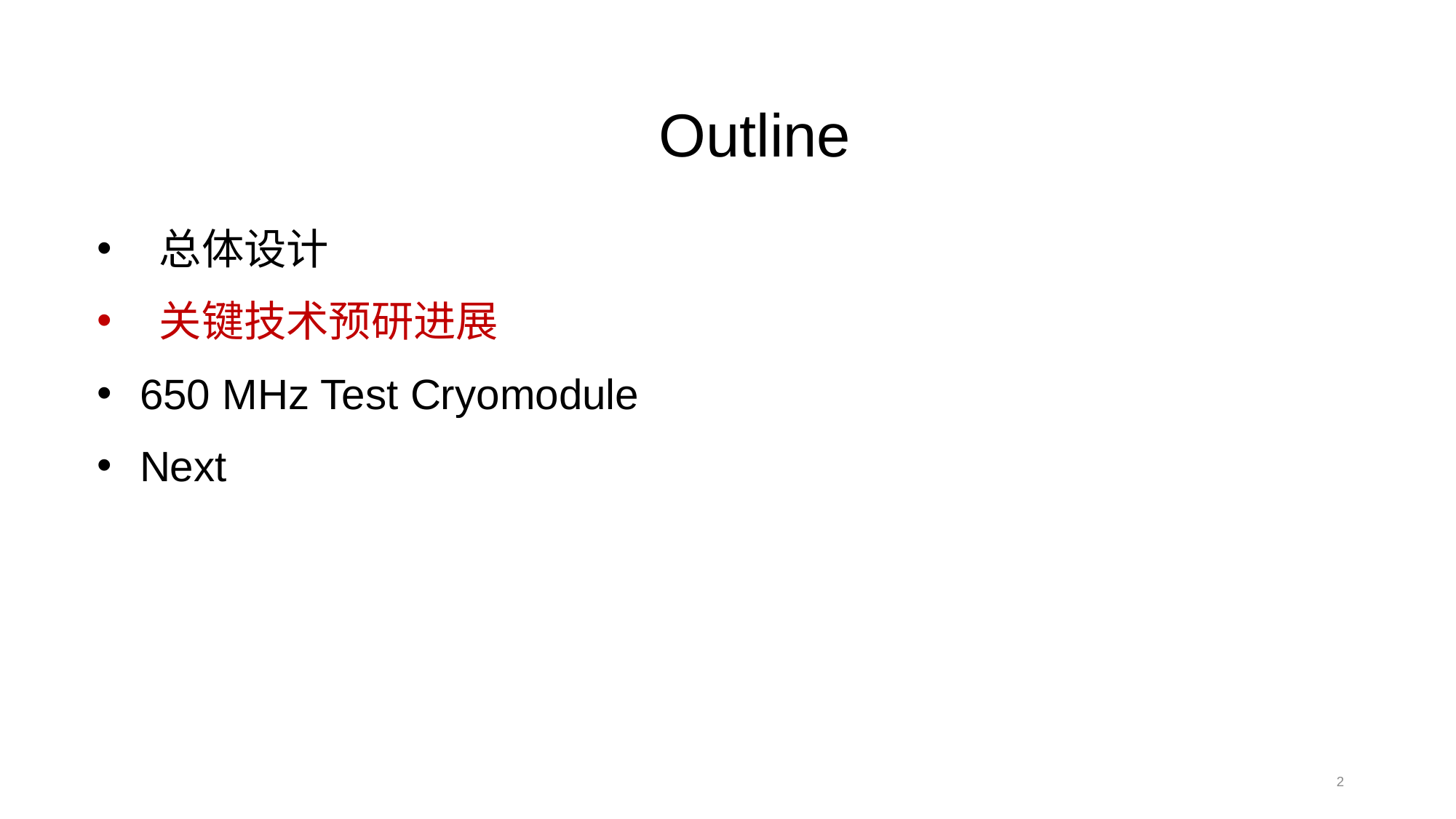

# Outline
 总体设计
 关键技术预研进展
650 MHz Test Cryomodule
Next
2